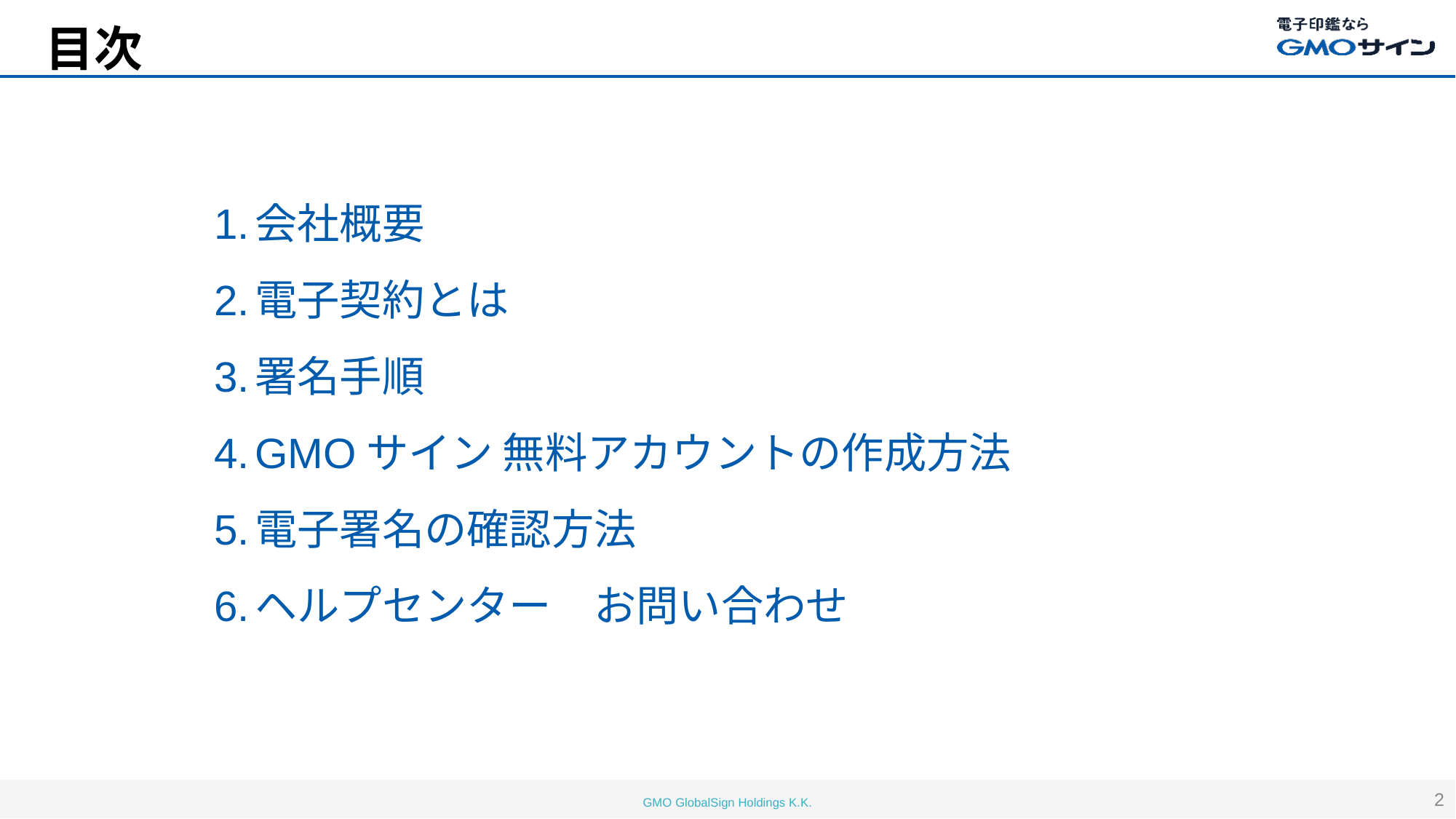

# 目次

会社概要
電子契約とは
署名手順
GMOサイン 無料アカウントの作成方法
電子署名の確認方法
ヘルプセンター　お問い合わせ
2